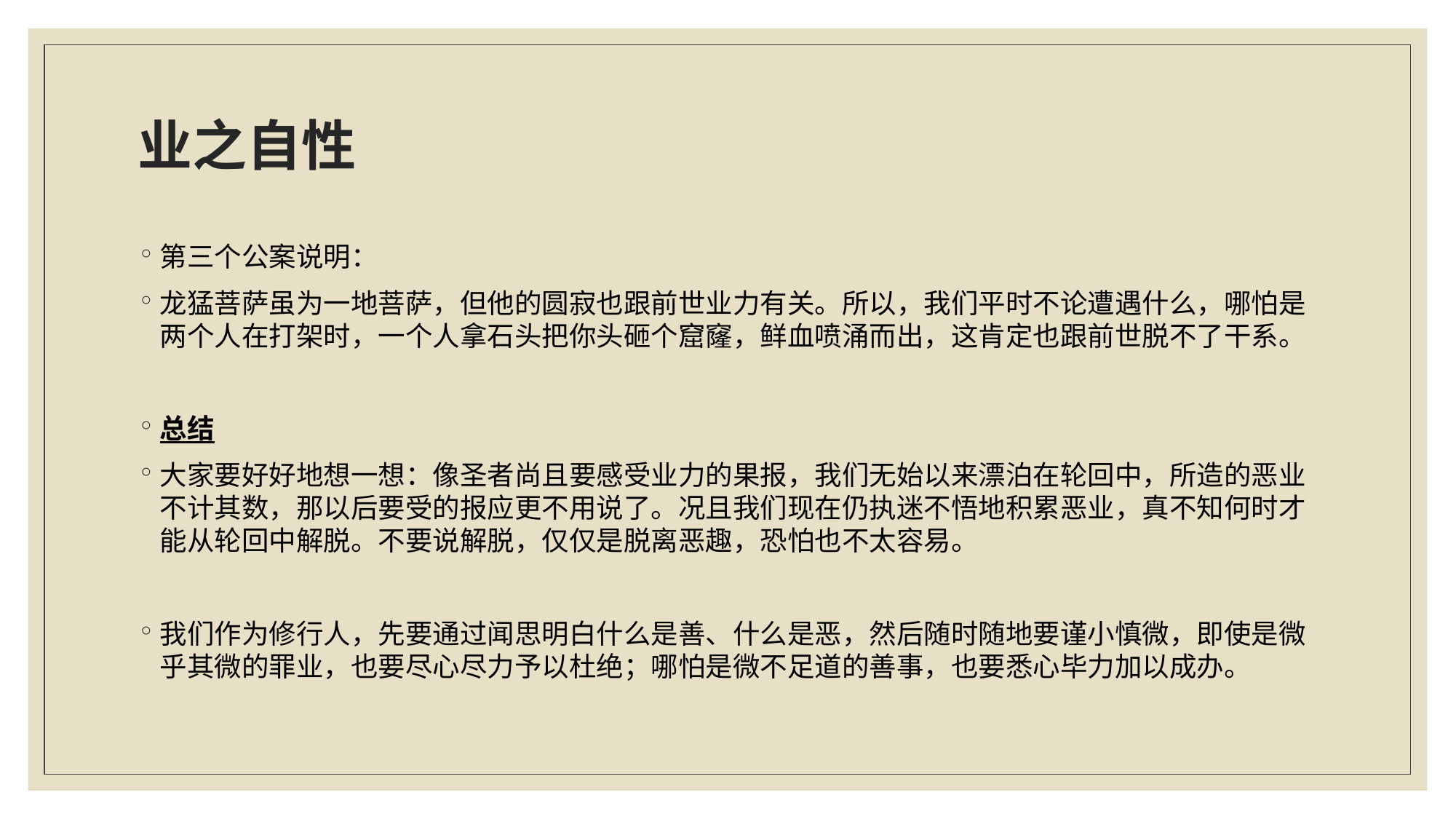

# 业之自性
第三个公案说明：
龙猛菩萨虽为一地菩萨，但他的圆寂也跟前世业力有关。所以，我们平时不论遭遇什么，哪怕是两个人在打架时，一个人拿石头把你头砸个窟窿，鲜血喷涌而出，这肯定也跟前世脱不了干系。

总结
大家要好好地想一想：像圣者尚且要感受业力的果报，我们无始以来漂泊在轮回中，所造的恶业不计其数，那以后要受的报应更不用说了。况且我们现在仍执迷不悟地积累恶业，真不知何时才能从轮回中解脱。不要说解脱，仅仅是脱离恶趣，恐怕也不太容易。

我们作为修行人，先要通过闻思明白什么是善、什么是恶，然后随时随地要谨小慎微，即使是微乎其微的罪业，也要尽心尽力予以杜绝；哪怕是微不足道的善事，也要悉心毕力加以成办。